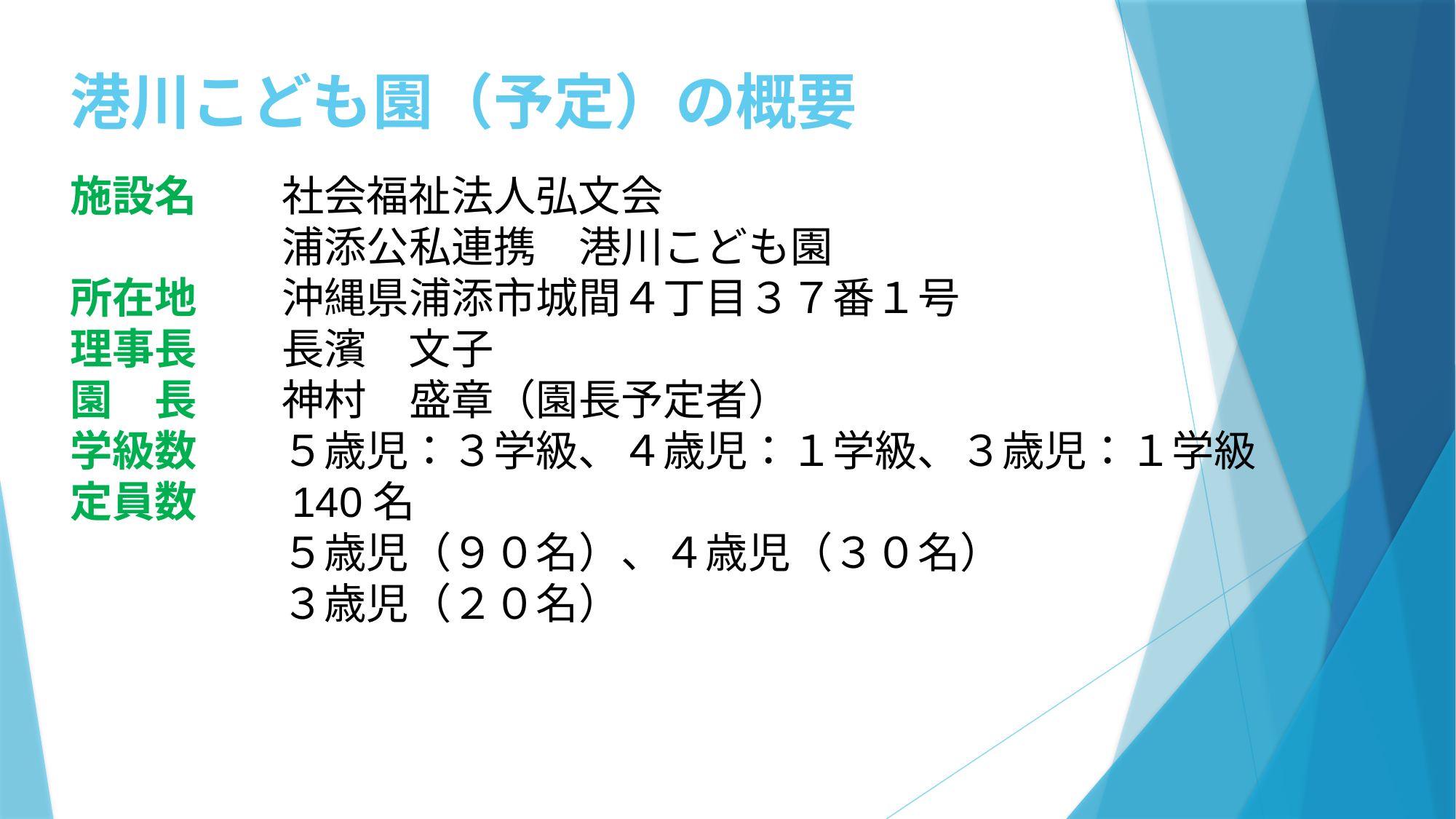

港川こども園（予定）の概要

施設名　　社会福祉法人弘文会
　　　　　浦添公私連携　港川こども園
所在地　　沖縄県浦添市城間４丁目３７番１号
理事長　　長濱　文子
園　長　　神村　盛章（園長予定者）
学級数　　５歳児：３学級、４歳児：１学級、３歳児：１学級
定員数　　140名
　　　　　５歳児（９０名）、４歳児（３０名）
　　　　　３歳児（２０名）